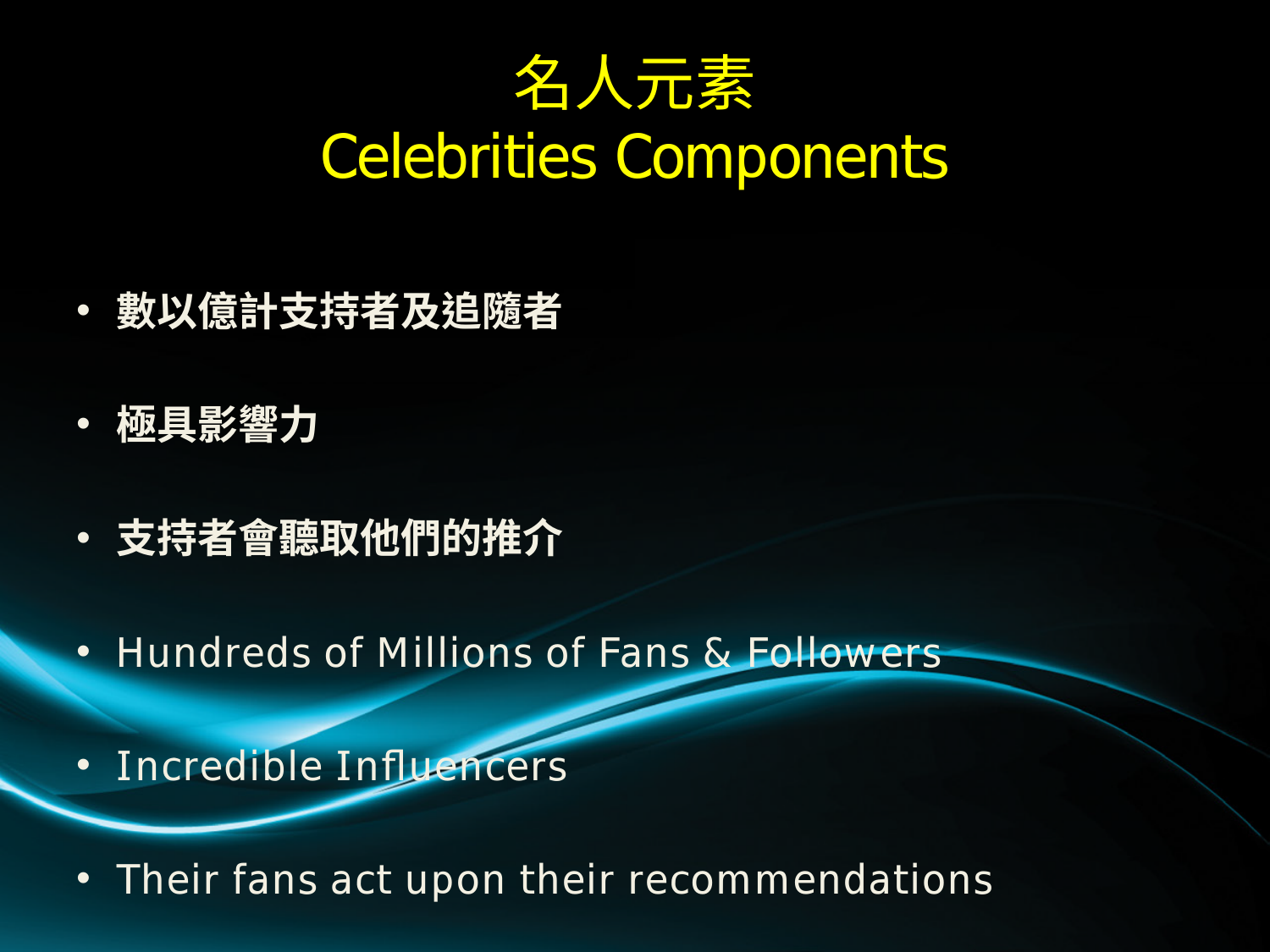

# 名人元素 Celebrities Components

數以億計支持者及追隨者

極具影響力

支持者會聽取他們的推介

Hundreds of Millions of Fans & Followers

Incredible Influencers

Their fans act upon their recommendations